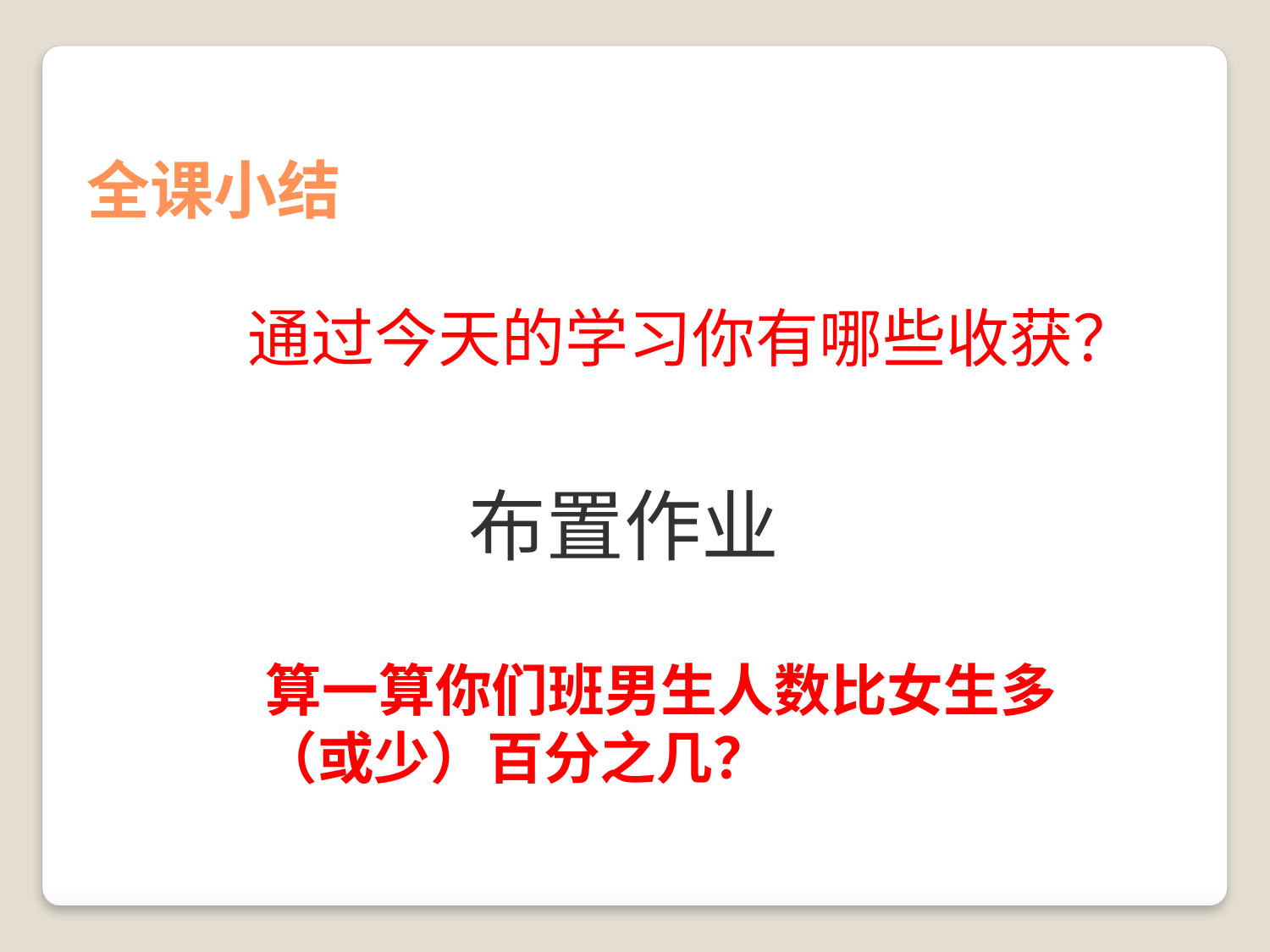

全课小结
通过今天的学习你有哪些收获？

布置作业
   算一算你们班男生人数比女生多（或少）百分之几？